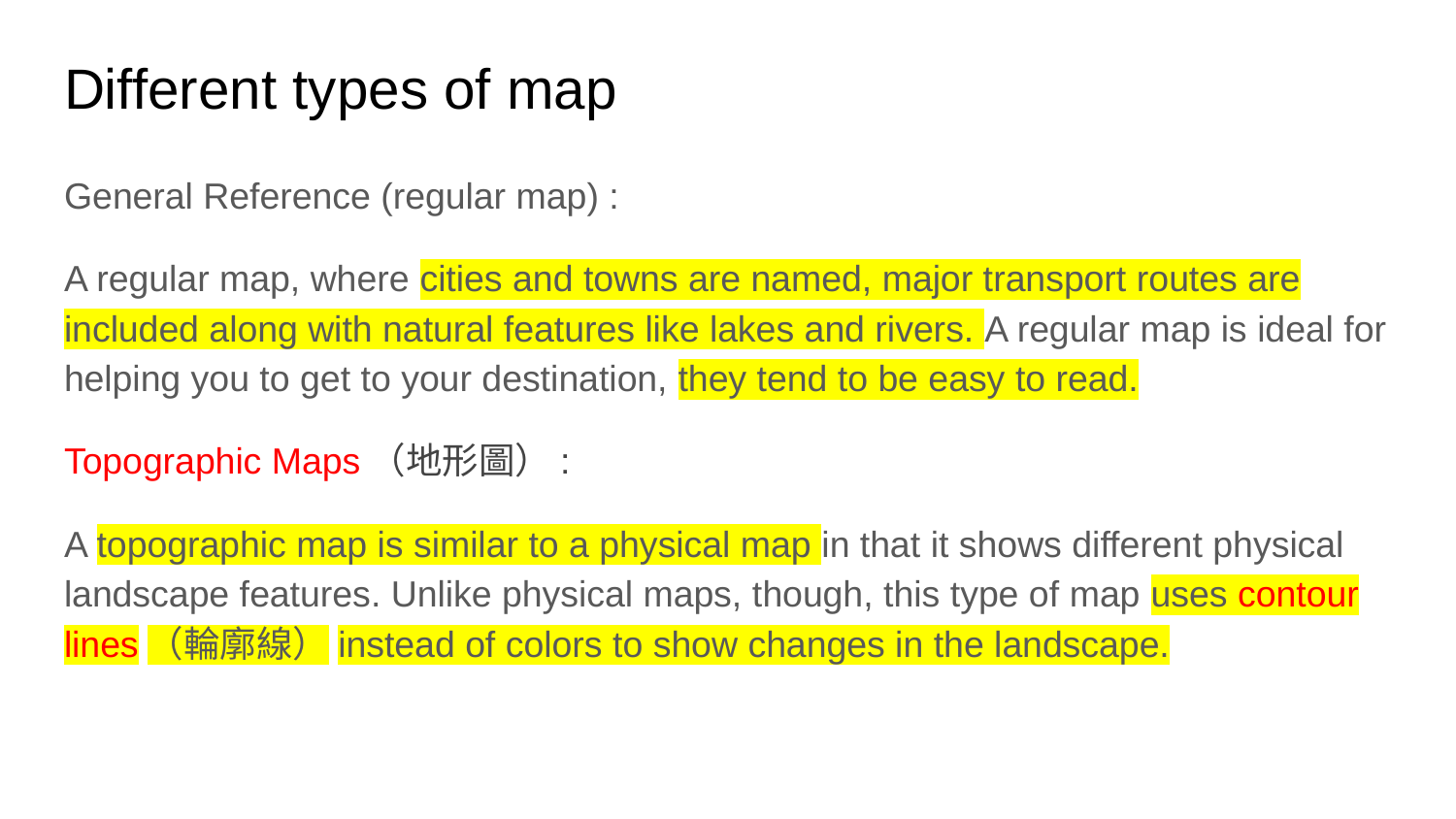

# Different types of map
General Reference (regular map) :
A regular map, where cities and towns are named, major transport routes are included along with natural features like lakes and rivers. A regular map is ideal for helping you to get to your destination, they tend to be easy to read.
Topographic Maps（地形圖）:
A topographic map is similar to a physical map in that it shows different physical landscape features. Unlike physical maps, though, this type of map uses contour lines（輪廓線）instead of colors to show changes in the landscape.